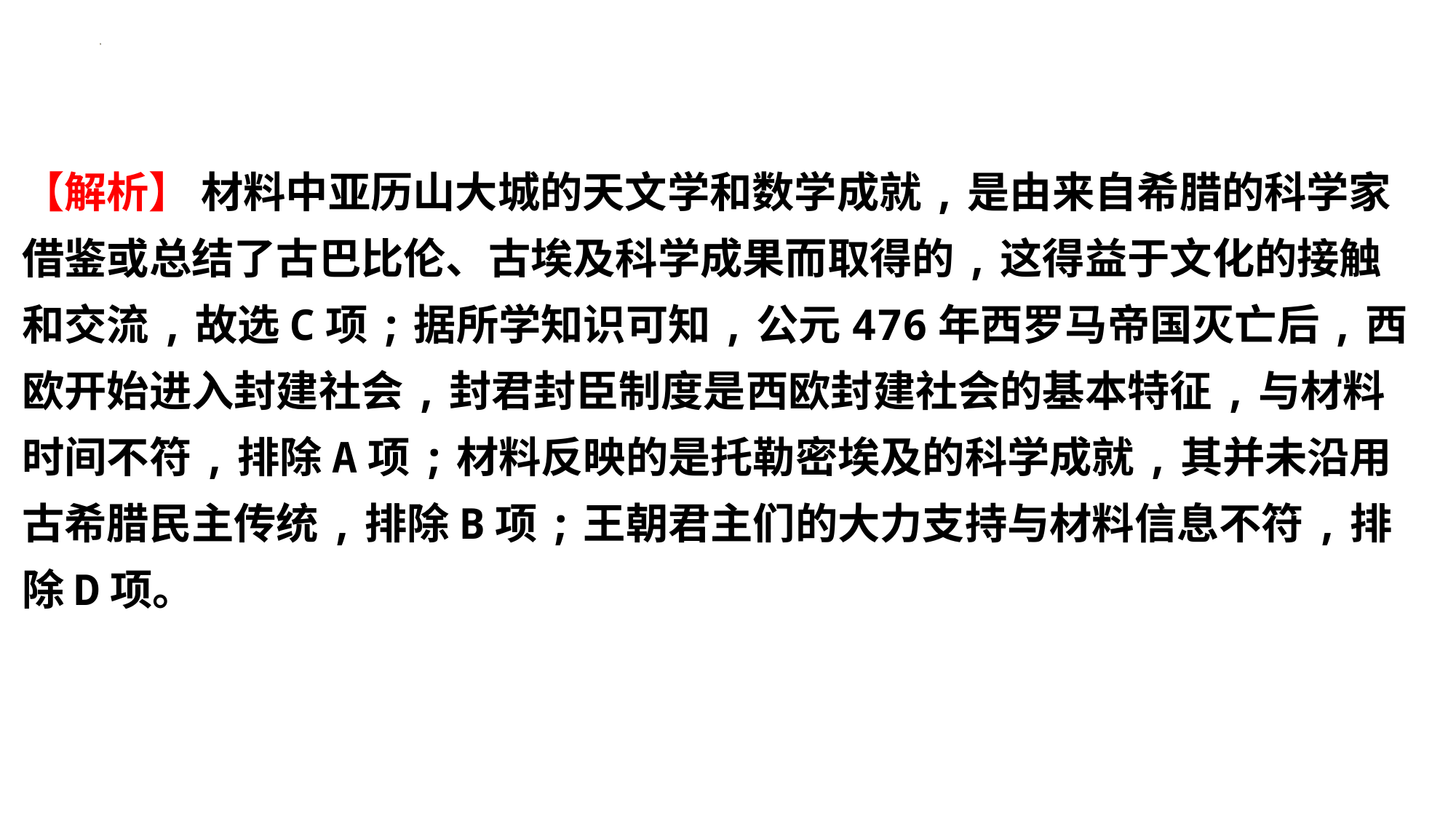

【解析】 材料中亚历山大城的天文学和数学成就,是由来自希腊的科学家借鉴或总结了古巴比伦、古埃及科学成果而取得的,这得益于文化的接触和交流,故选C项;据所学知识可知,公元476年西罗马帝国灭亡后,西欧开始进入封建社会,封君封臣制度是西欧封建社会的基本特征,与材料时间不符,排除A项;材料反映的是托勒密埃及的科学成就,其并未沿用古希腊民主传统,排除B项;王朝君主们的大力支持与材料信息不符,排除D项。